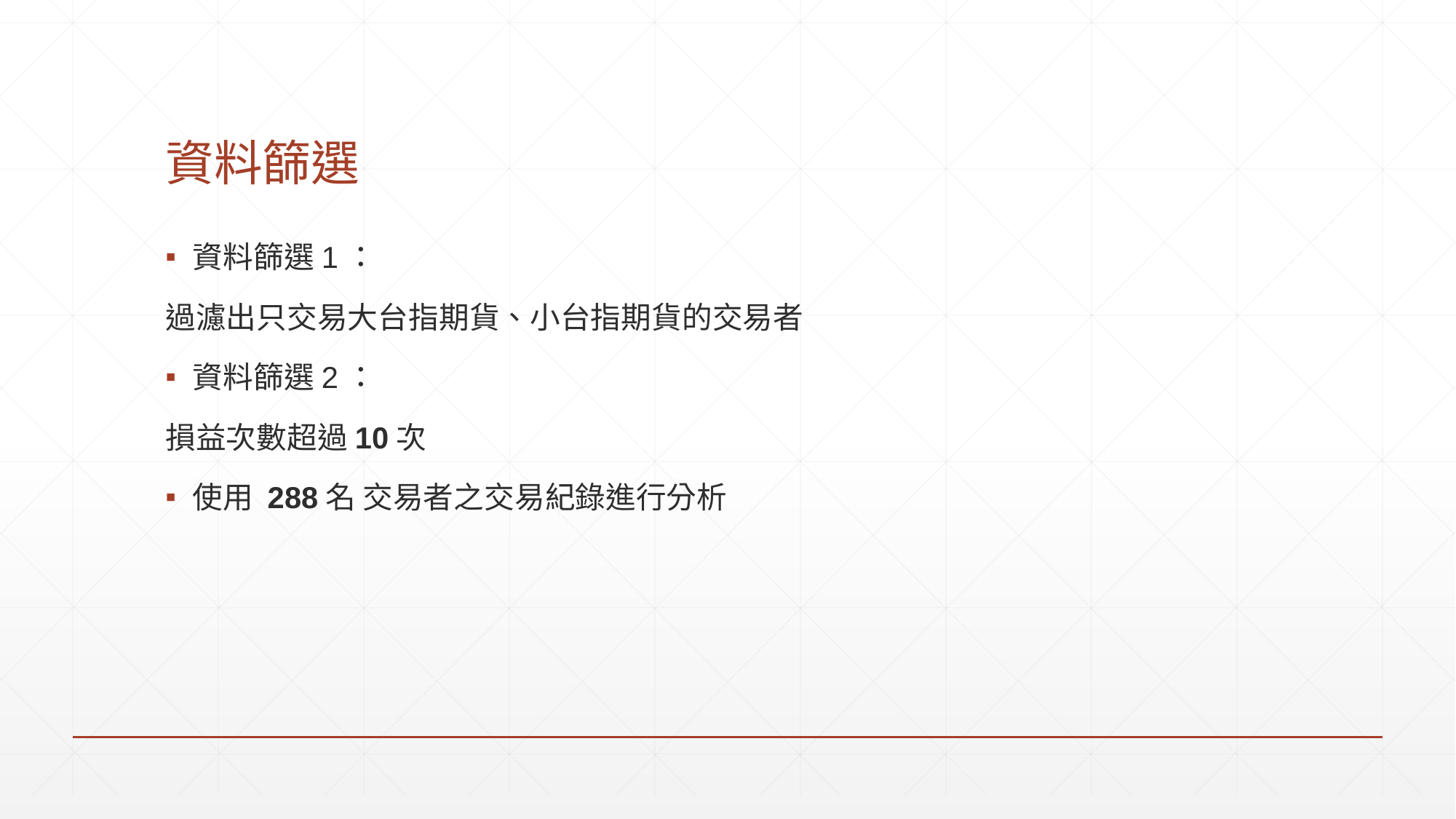

# 資料篩選
資料篩選1：
過濾出只交易⼤台指期貨、⼩台指期貨的交易者
資料篩選2：
損益次數超過10次
使用 288名 交易者之交易紀錄進⾏分析